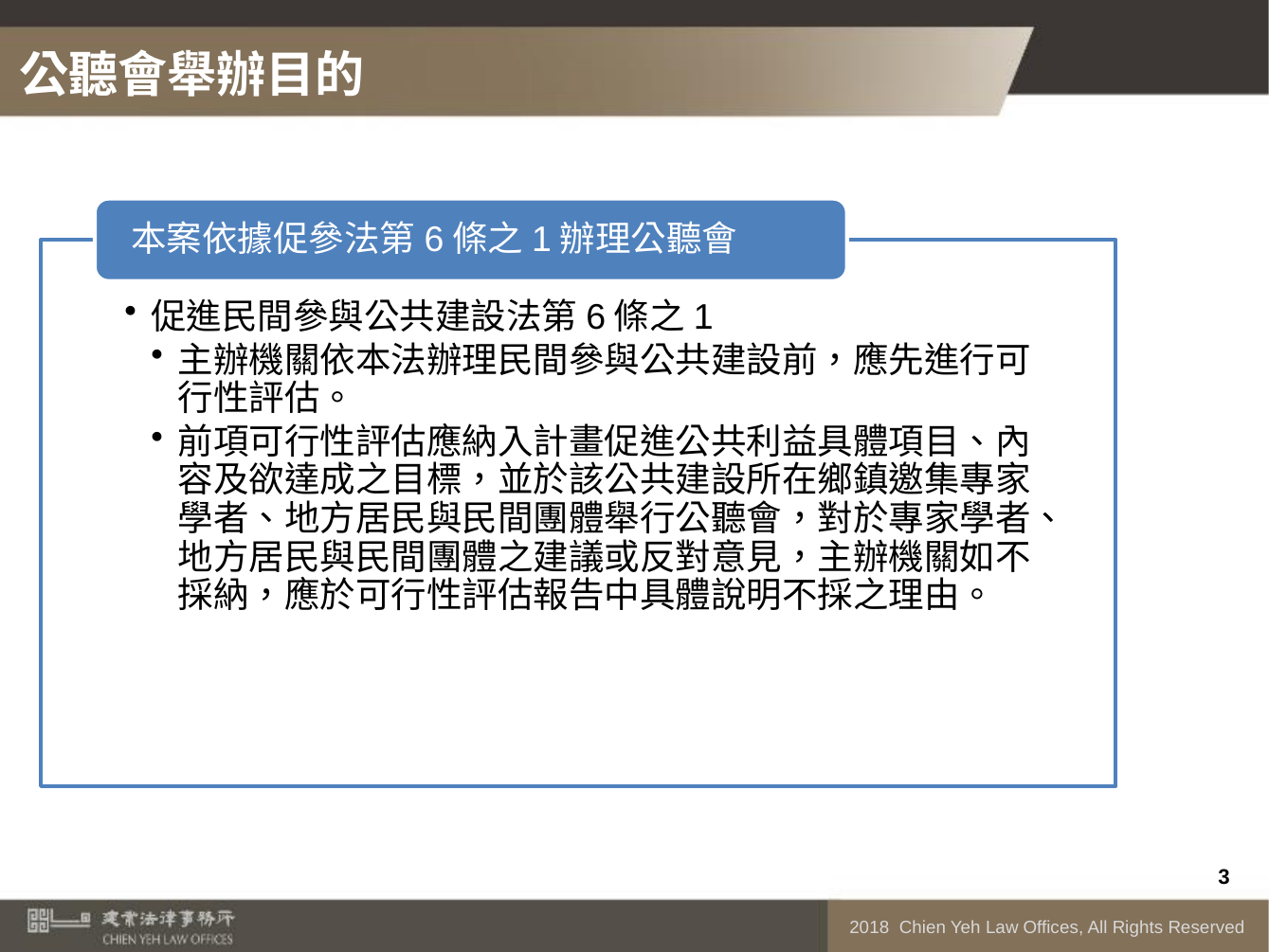

# 公聽會舉辦目的
促進民間參與公共建設法第6條之1
主辦機關依本法辦理民間參與公共建設前，應先進行可行性評估。
前項可行性評估應納入計畫促進公共利益具體項目、內容及欲達成之目標，並於該公共建設所在鄉鎮邀集專家學者、地方居民與民間團體舉行公聽會，對於專家學者、地方居民與民間團體之建議或反對意見，主辦機關如不採納，應於可行性評估報告中具體說明不採之理由。
本案依據促參法第6條之1辦理公聽會
3